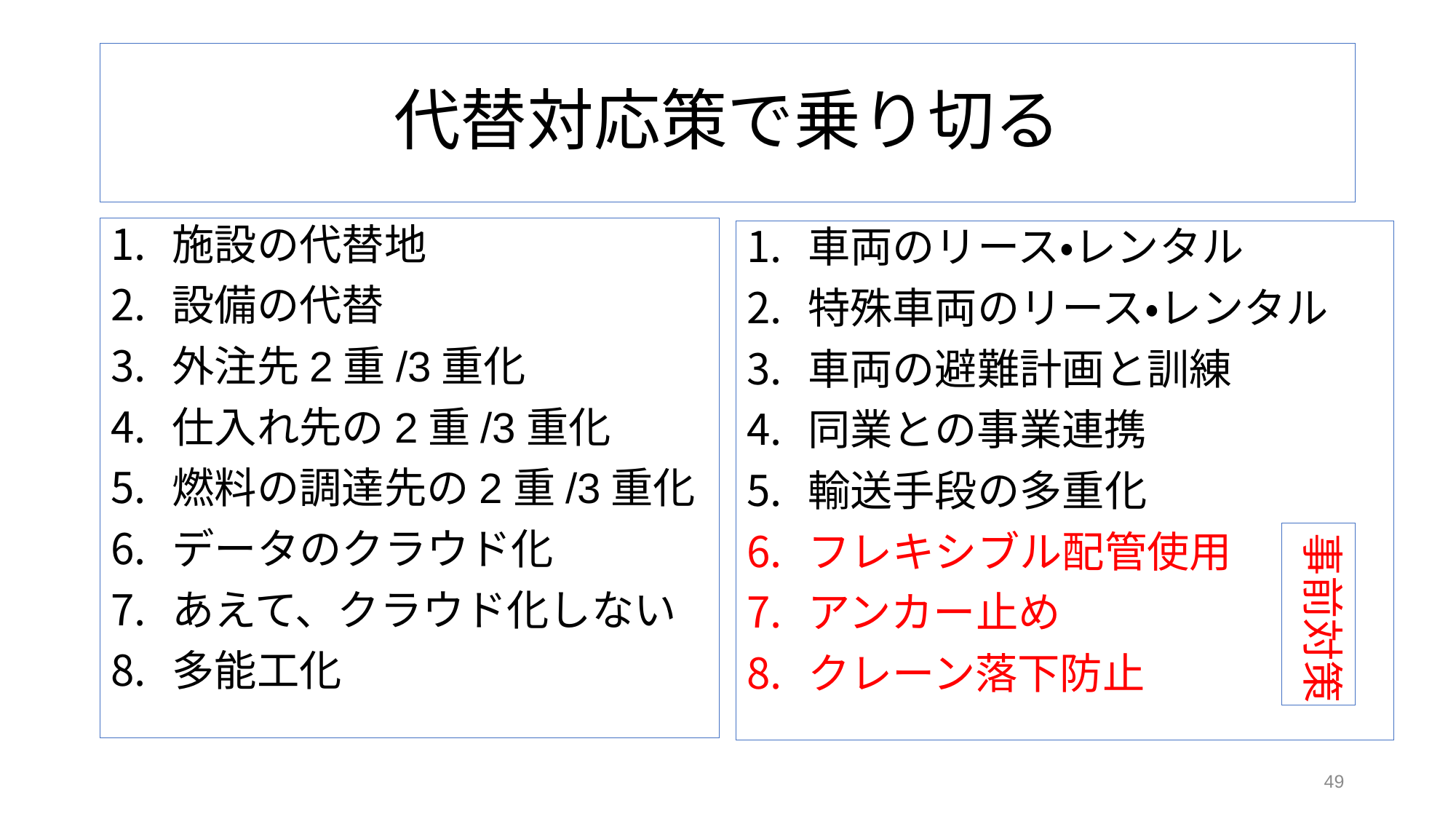

# 代替対応策で乗り切る
施設の代替地
設備の代替
外注先2重/3重化
仕入れ先の2重/3重化
燃料の調達先の2重/3重化
データのクラウド化
あえて、クラウド化しない
多能工化

車両のリース・レンタル
特殊車両のリース・レンタル
車両の避難計画と訓練
同業との事業連携
輸送手段の多重化
フレキシブル配管使用
アンカー止め
クレーン落下防止
事前対策

49